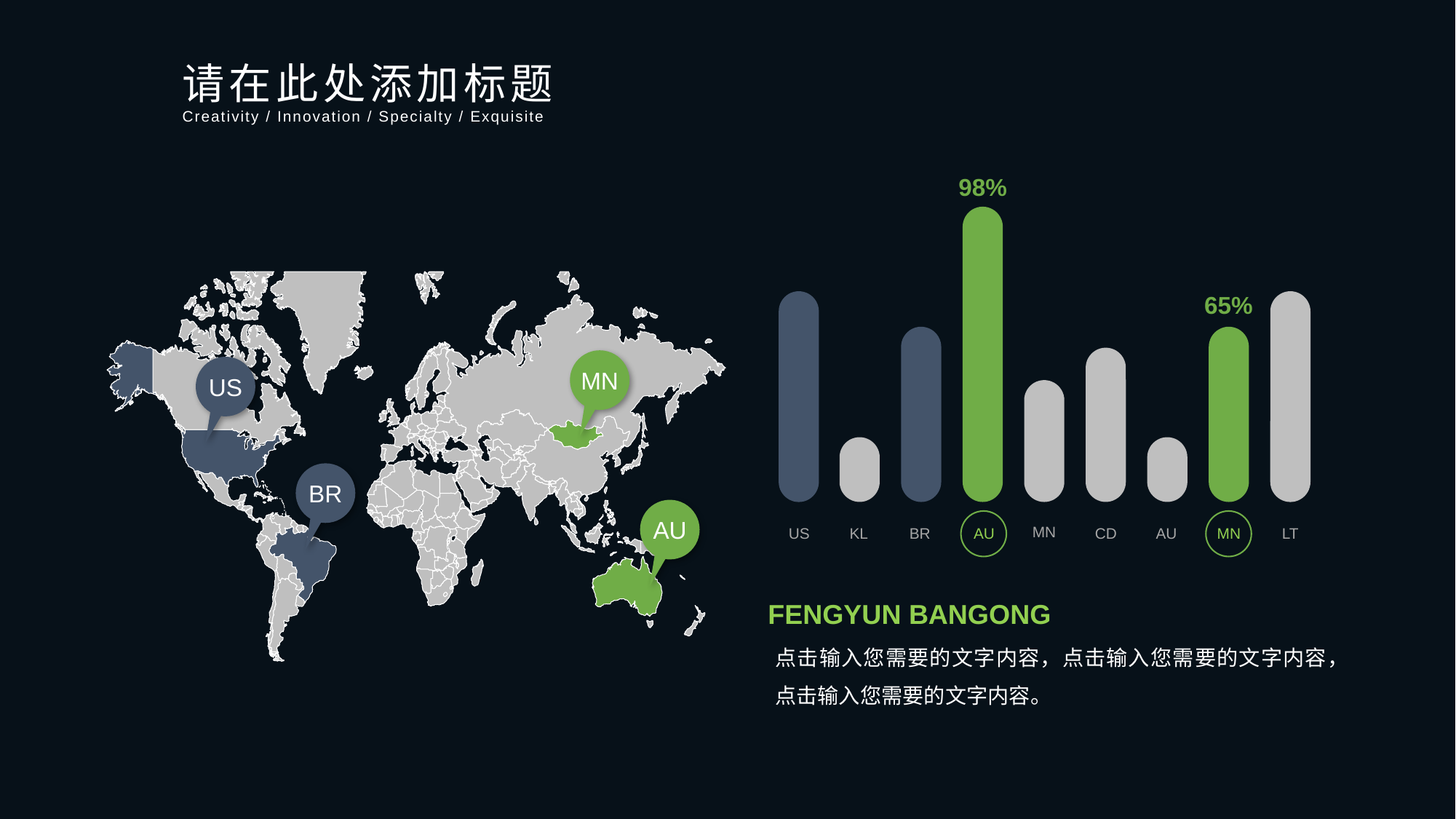

请在此处添加标题
Creativity / Innovation / Specialty / Exquisite
98%

65%

MN
US

BR
AU

MN
AU
LT
CD
AU
MN
BR
KL
US
FENGYUN BANGONG
点击输入您需要的文字内容，点击输入您需要的文字内容，点击输入您需要的文字内容。